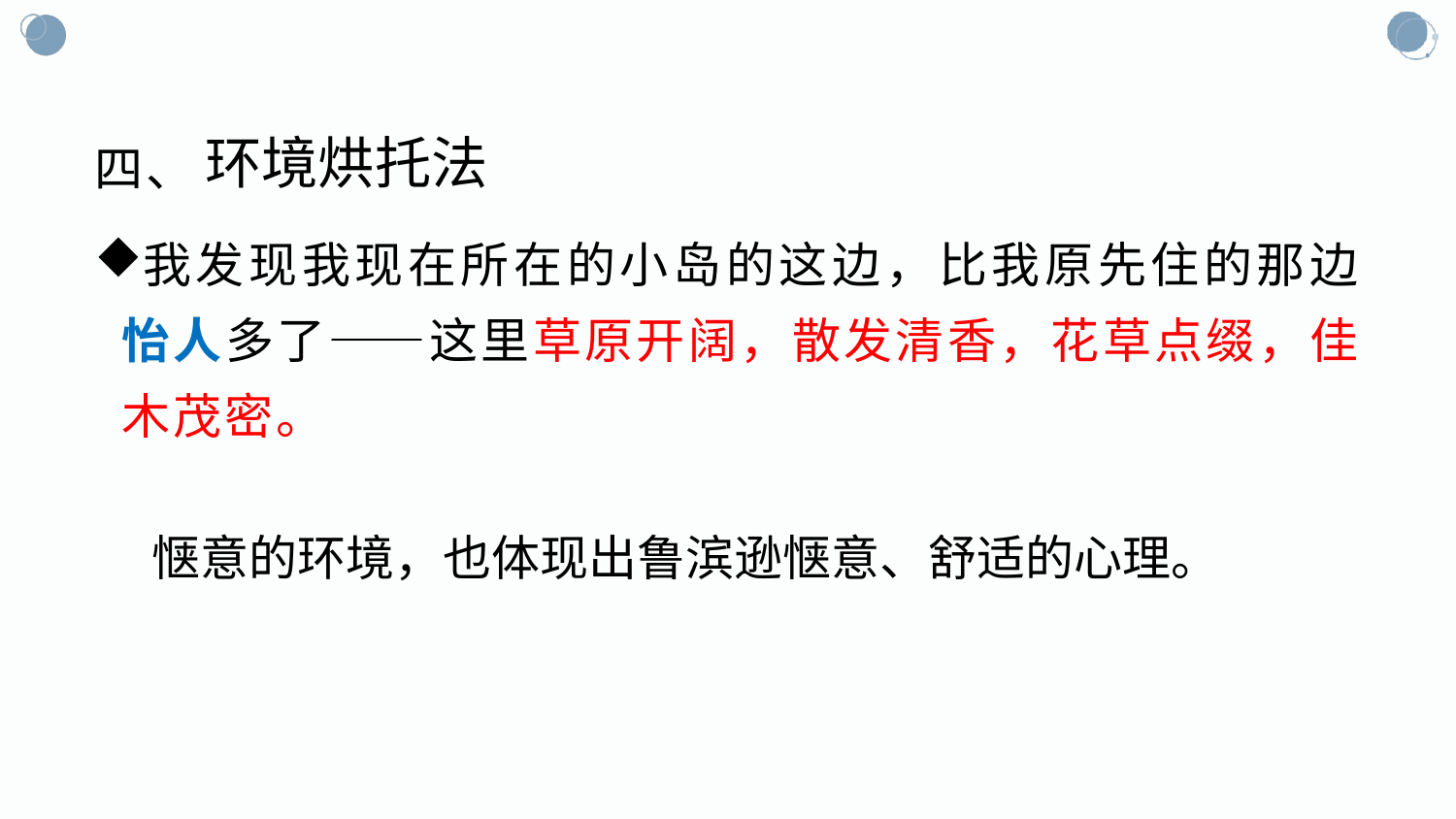

#
四、
我发现我现在所在的小岛的这边，比我原先住的那边怡人多了——这里草原开阔，散发清香，花草点缀，佳木茂密。

环境烘托法
惬意的环境，也体现出鲁滨逊惬意、舒适的心理。